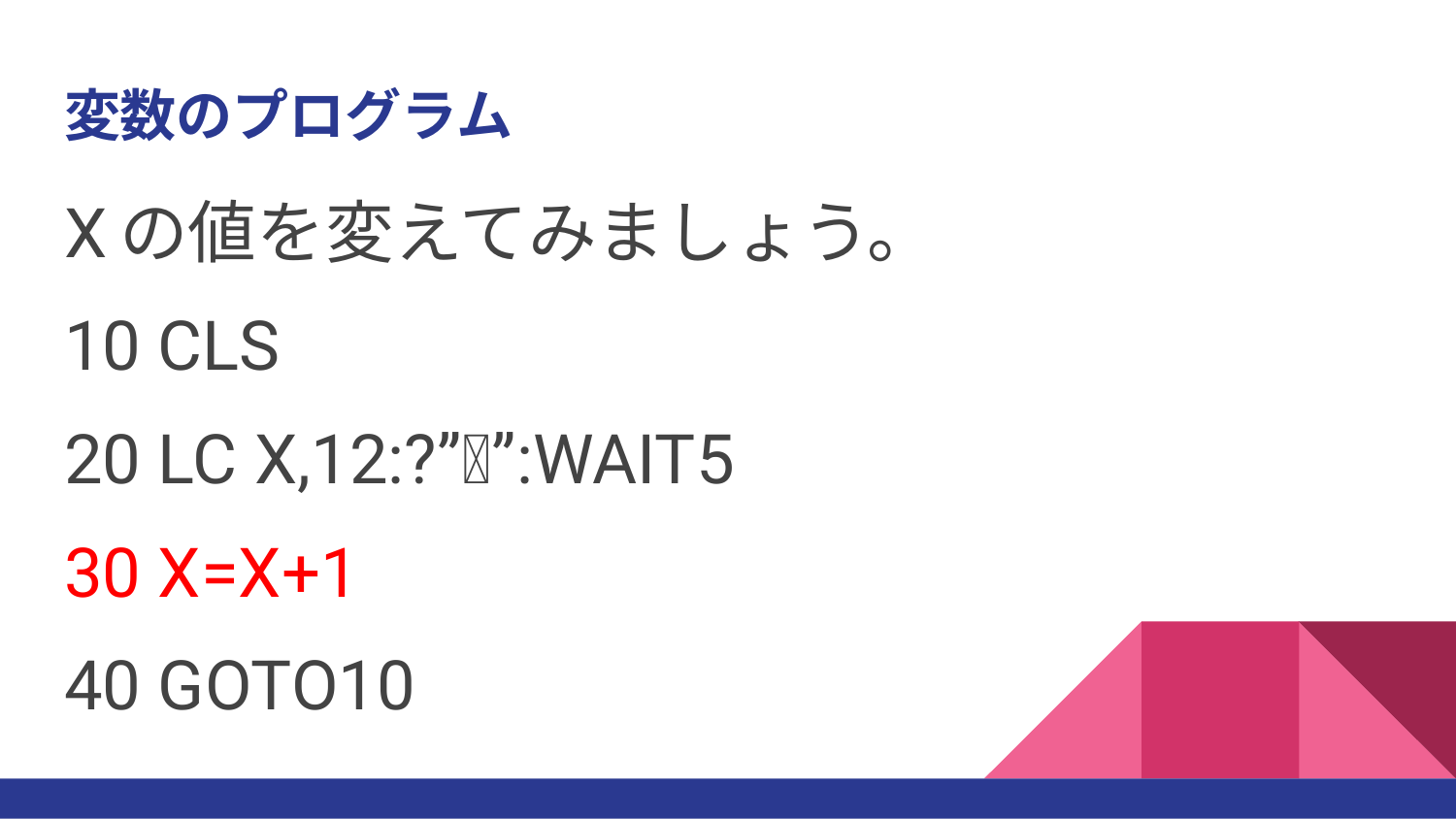

# 変数のプログラム
Xの値を変えてみましょう。
10 CLS
20 LC X,12:?”🧍”:WAIT5
30 X=X+1
40 GOTO10